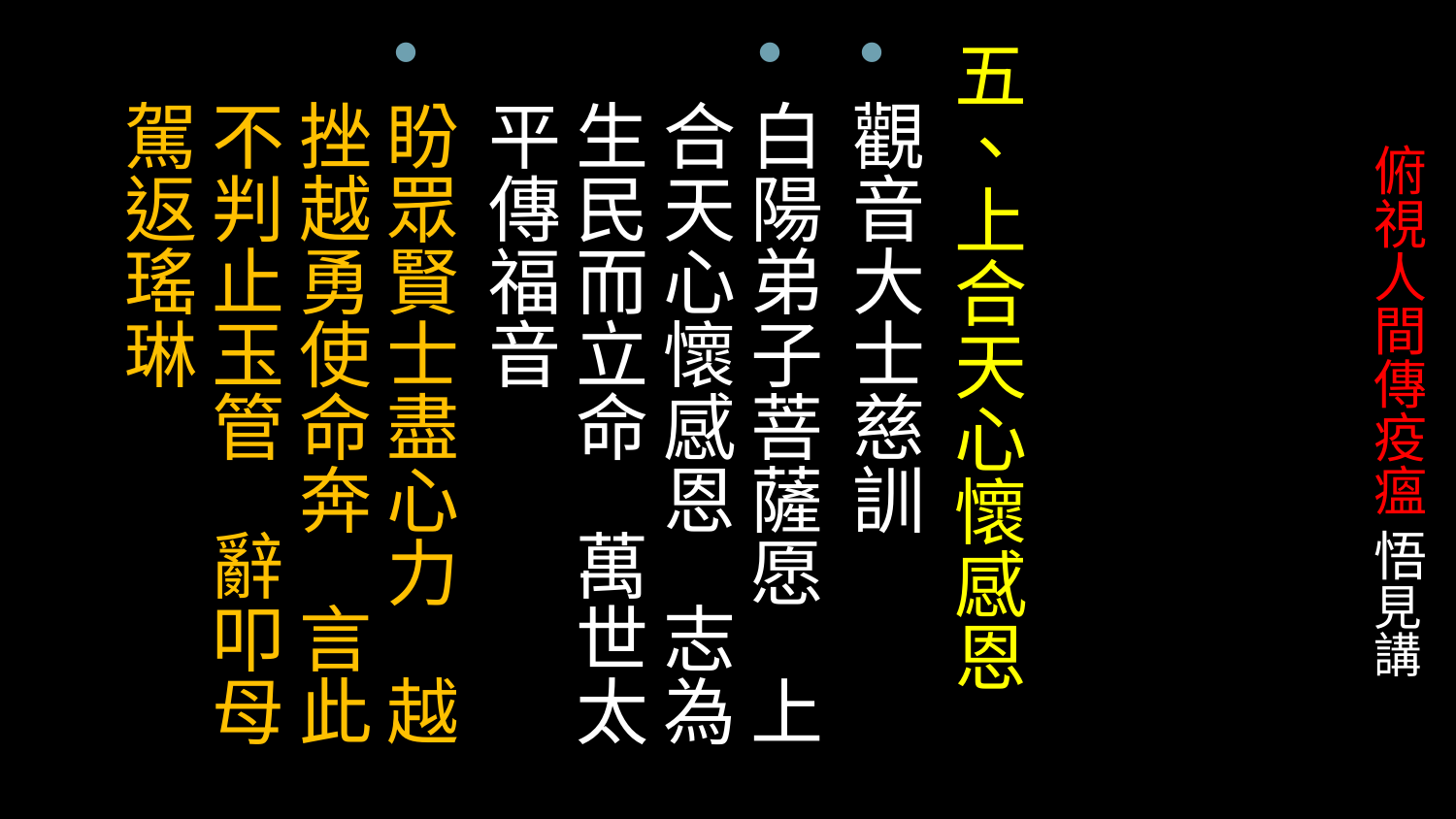

五、上合天心懷感恩
觀音大士慈訓
白陽弟子菩薩愿    上合天心懷感恩    志為生民而立命    萬世太平傳福音
盼眾賢士盡心力    越挫越勇使命奔    言此不判止玉管    辭叩母駕返瑤琳

# 俯視人間傳疫瘟 悟見講